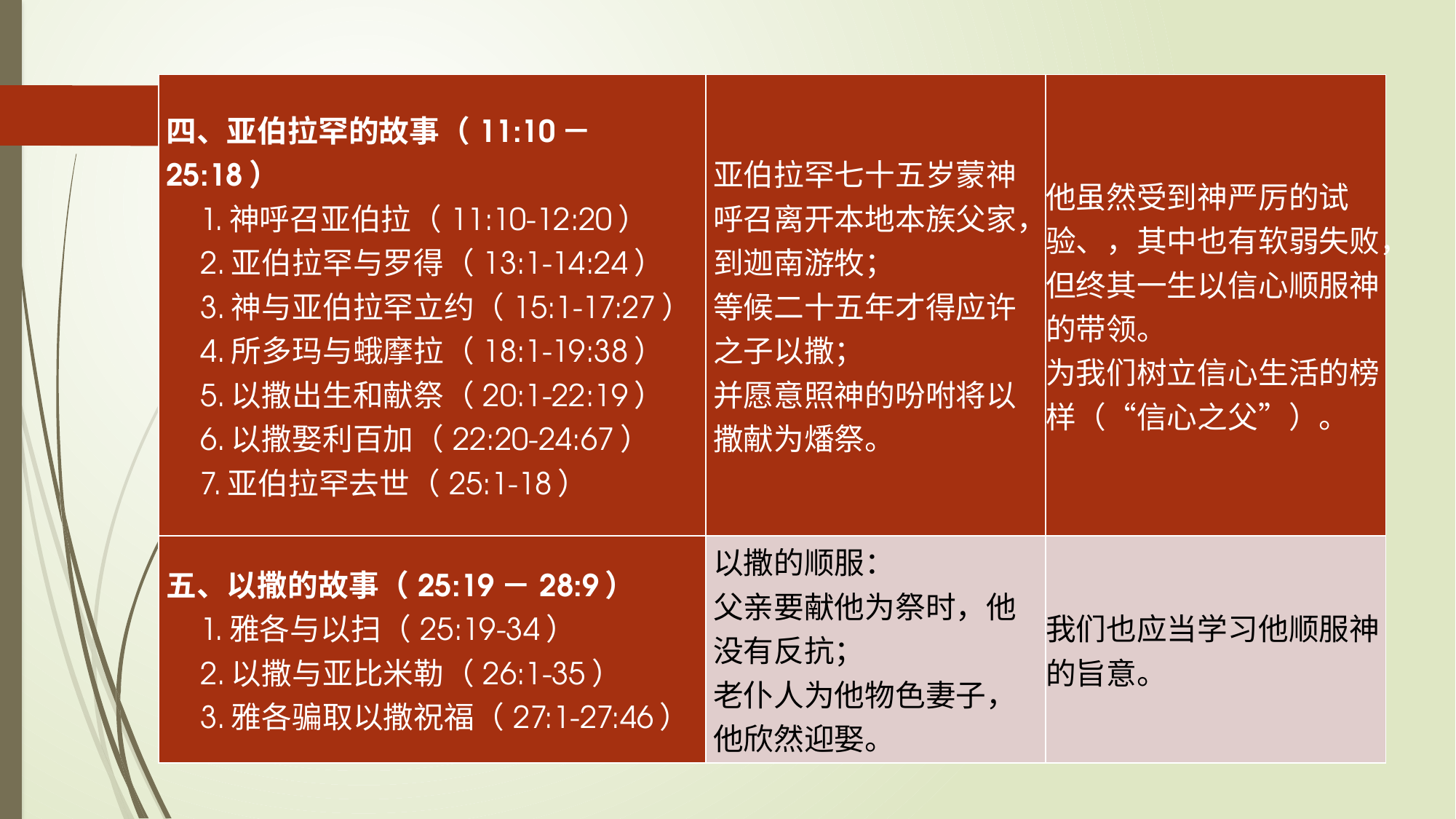

#
| 四、亚伯拉罕的故事（11:10－25:18） 1.神呼召亚伯拉（11:10-12:20） 2.亚伯拉罕与罗得（13:1-14:24） 3.神与亚伯拉罕立约（15:1-17:27） 4.所多玛与蛾摩拉（18:1-19:38） 5.以撒出生和献祭（20:1-22:19） 6.以撒娶利百加（22:20-24:67） 7.亚伯拉罕去世（25:1-18） | 亚伯拉罕七十五岁蒙神呼召离开本地本族父家，到迦南游牧； 等候二十五年才得应许之子以撒； 并愿意照神的吩咐将以撒献为燔祭。 | 他虽然受到神严厉的试验、，其中也有软弱失败，但终其一生以信心顺服神的带领。 为我们树立信心生活的榜样（“信心之父”）。 |
| --- | --- | --- |
| 五、以撒的故事（25:19－28:9） 1.雅各与以扫（25:19-34） 2.以撒与亚比米勒（26:1-35） 3.雅各骗取以撒祝福（27:1-27:46） | 以撒的顺服： 父亲要献他为祭时，他没有反抗； 老仆人为他物色妻子，他欣然迎娶。 | 我们也应当学习他顺服神的旨意。 |